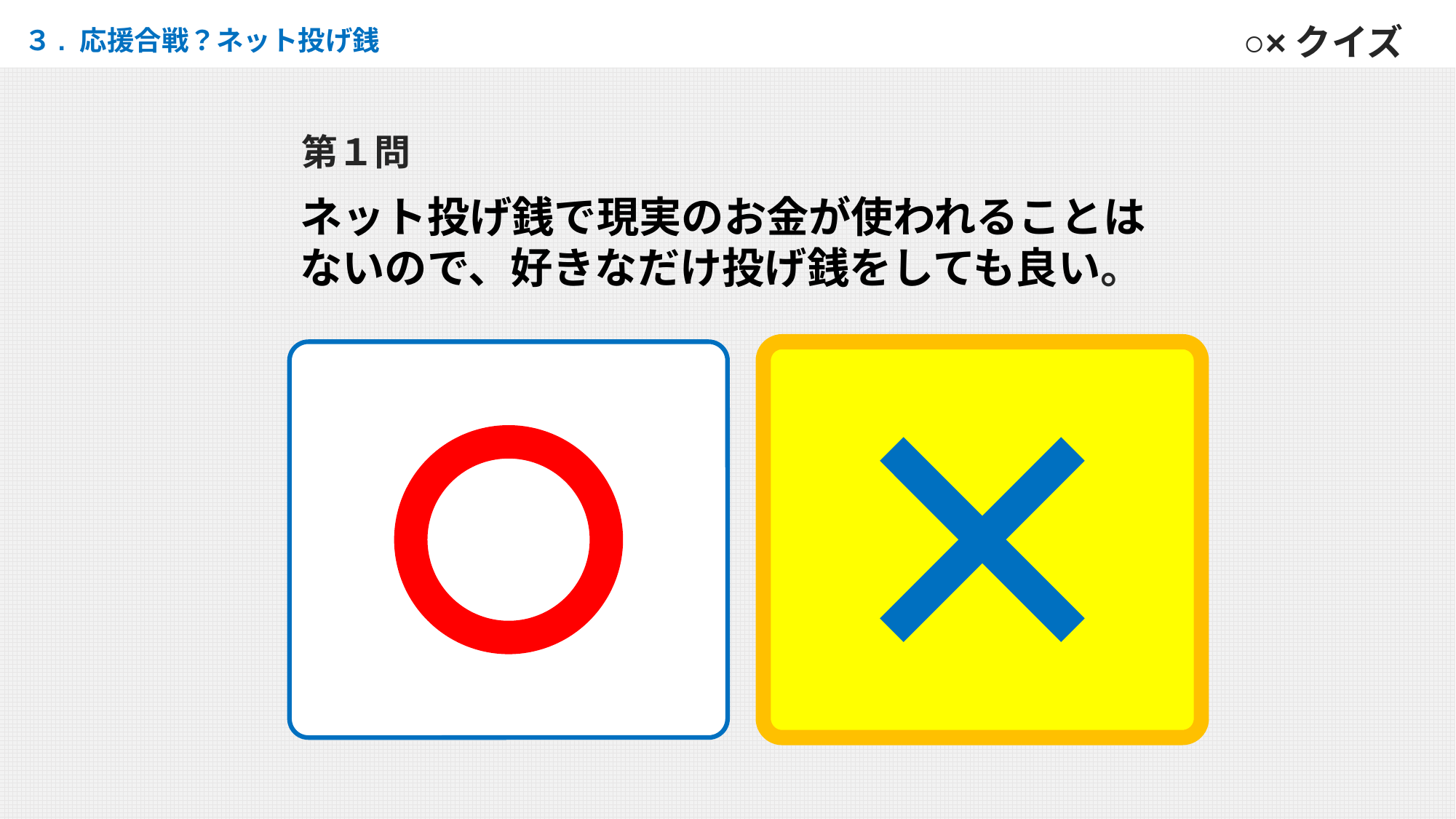

○×クイズ
３. 応援合戦？ネット投げ銭
第１問
ネット投げ銭で現実のお金が使われることはないので、好きなだけ投げ銭をしても良い。